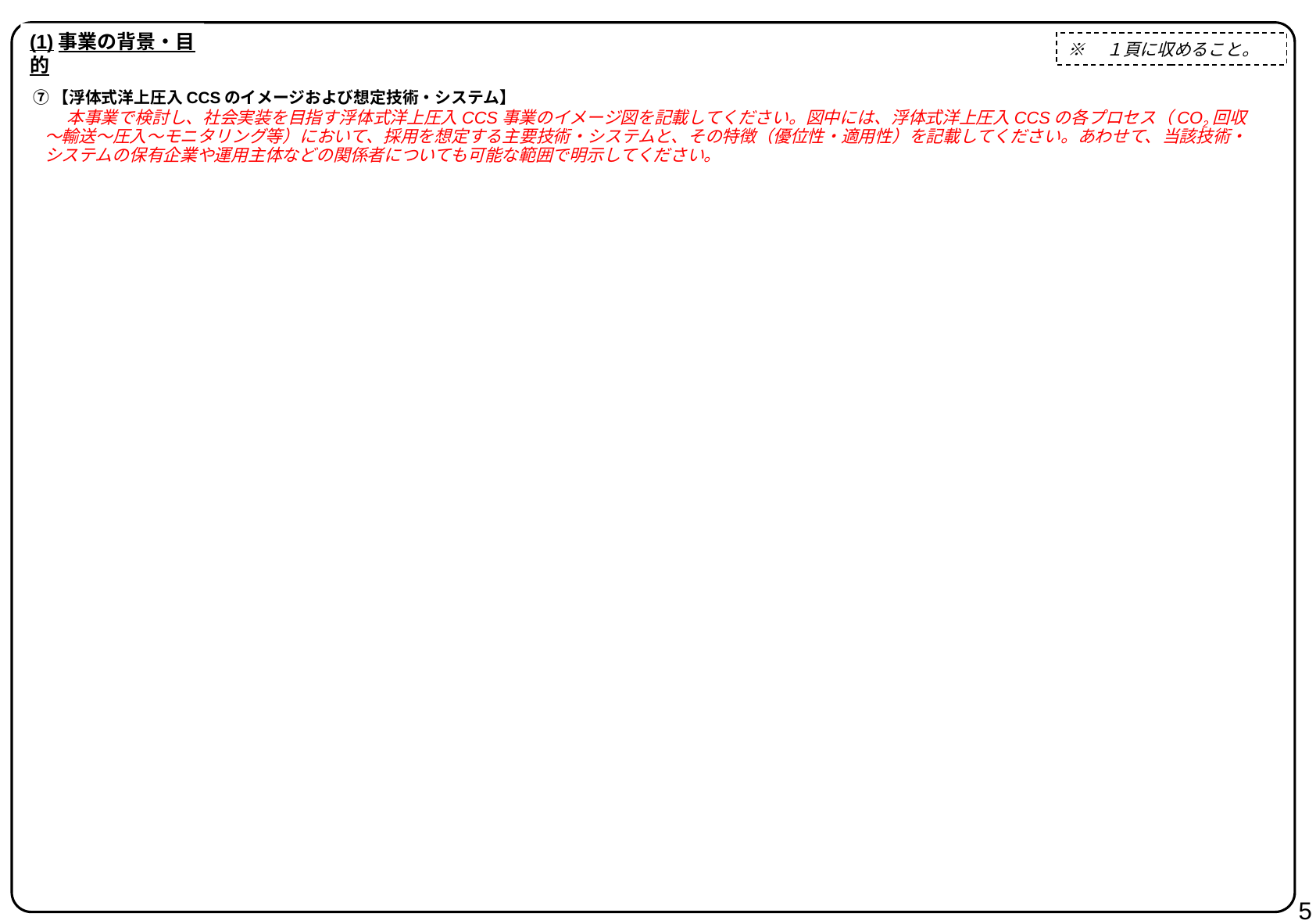

※　１頁に収めること。
(1)事業の背景・目的
⑦【浮体式洋上圧入CCSのイメージおよび想定技術・システム】
　　本事業で検討し、社会実装を目指す浮体式洋上圧入CCS事業のイメージ図を記載してください。図中には、浮体式洋上圧入CCSの各プロセス（CO2回収～輸送～圧入～モニタリング等）において、採用を想定する主要技術・システムと、その特徴（優位性・適用性）を記載してください。あわせて、当該技術・システムの保有企業や運用主体などの関係者についても可能な範囲で明示してください。
5